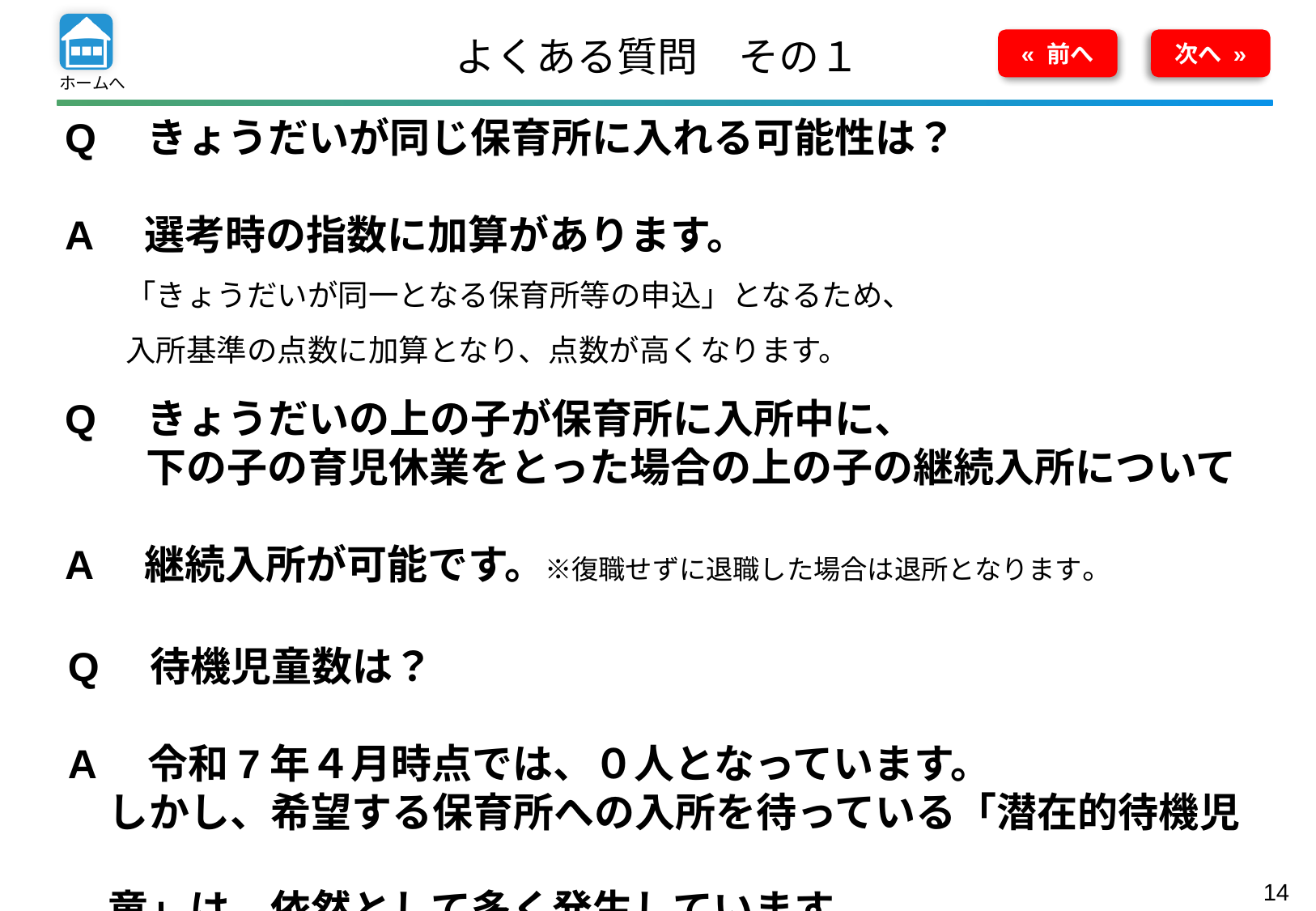

よくある質問　その１
« 前へ
次へ »
Q　きょうだいが同じ保育所に入れる可能性は？

A　選考時の指数に加算があります。
　　「きょうだいが同一となる保育所等の申込」となるため、
　　入所基準の点数に加算となり、点数が高くなります。
Q　きょうだいの上の子が保育所に入所中に、
　　下の子の育児休業をとった場合の上の子の継続入所について

A　継続入所が可能です。※復職せずに退職した場合は退所となります。
Q　待機児童数は？

A　令和7年４月時点では、０人となっています。
　しかし、希望する保育所への入所を待っている「潜在的待機児
　童」は、依然として多く発生しています。